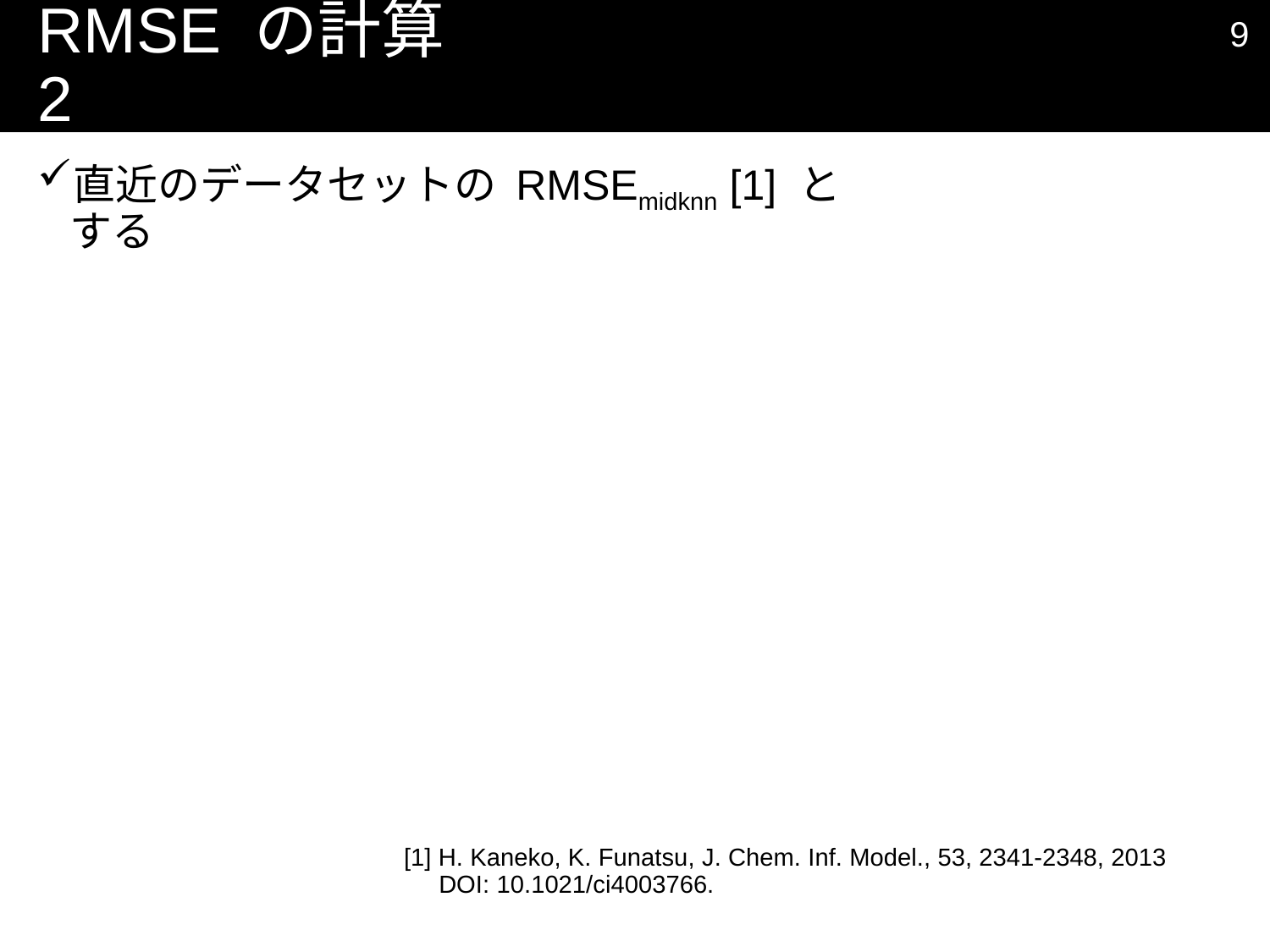

9
# RMSE の計算 2
直近のデータセットの RMSEmidknn [1] とする
[1] H. Kaneko, K. Funatsu, J. Chem. Inf. Model., 53, 2341-2348, 2013
     DOI: 10.1021/ci4003766.